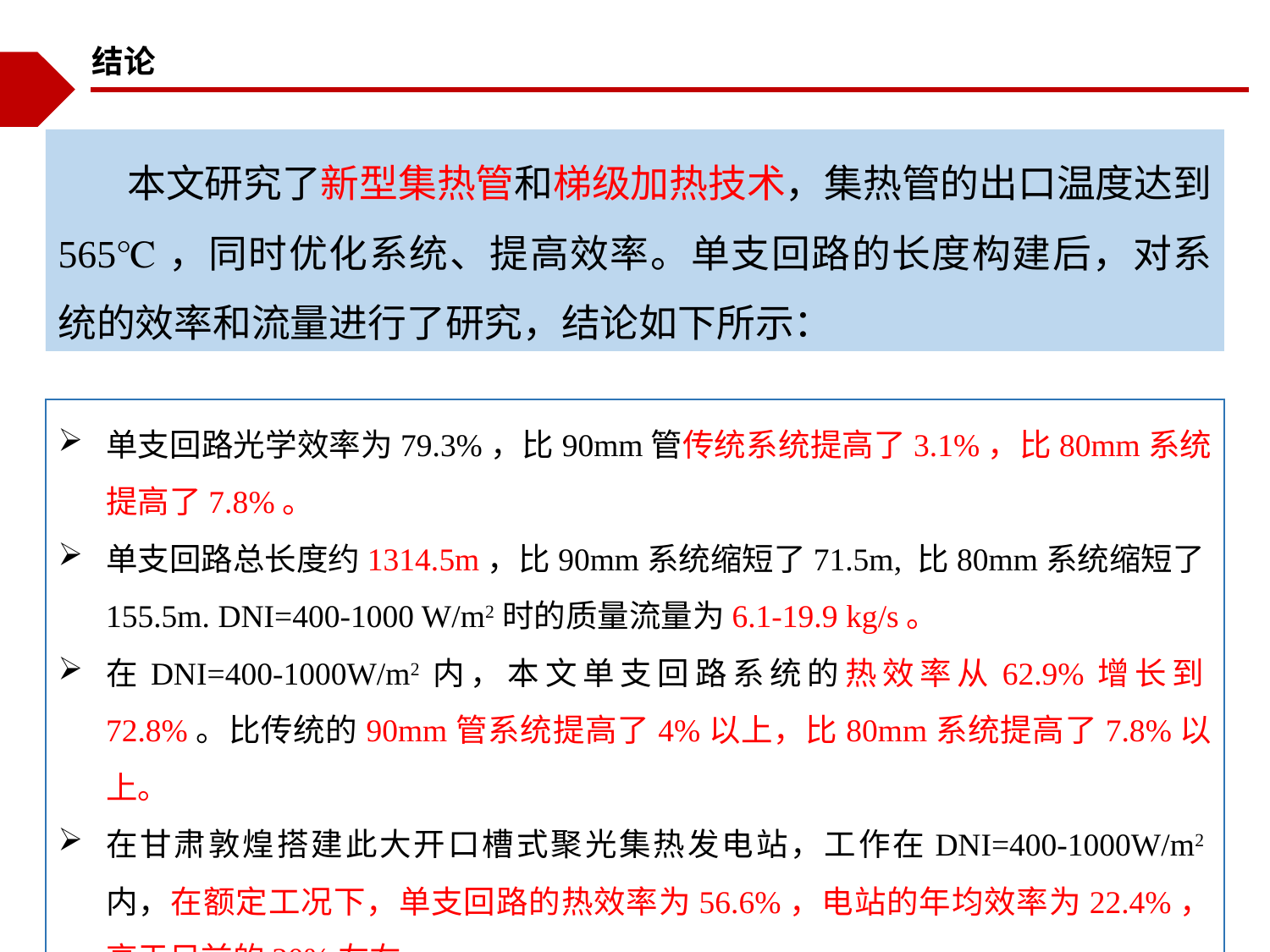

结论
  本文研究了新型集热管和梯级加热技术，集热管的出口温度达到565℃，同时优化系统、提高效率。单支回路的长度构建后，对系统的效率和流量进行了研究，结论如下所示：
单支回路光学效率为79.3%，比90mm管传统系统提高了3.1%，比80mm系统提高了7.8%。
单支回路总长度约1314.5m，比90mm系统缩短了71.5m, 比80mm系统缩短了155.5m. DNI=400-1000 W/m2时的质量流量为6.1-19.9 kg/s。
在DNI=400-1000W/m2内，本文单支回路系统的热效率从62.9%增长到72.8%。比传统的90mm管系统提高了4%以上，比80mm系统提高了7.8%以上。
在甘肃敦煌搭建此大开口槽式聚光集热发电站，工作在DNI=400-1000W/m2内，在额定工况下，单支回路的热效率为56.6%，电站的年均效率为22.4%，高于目前的20%左右。